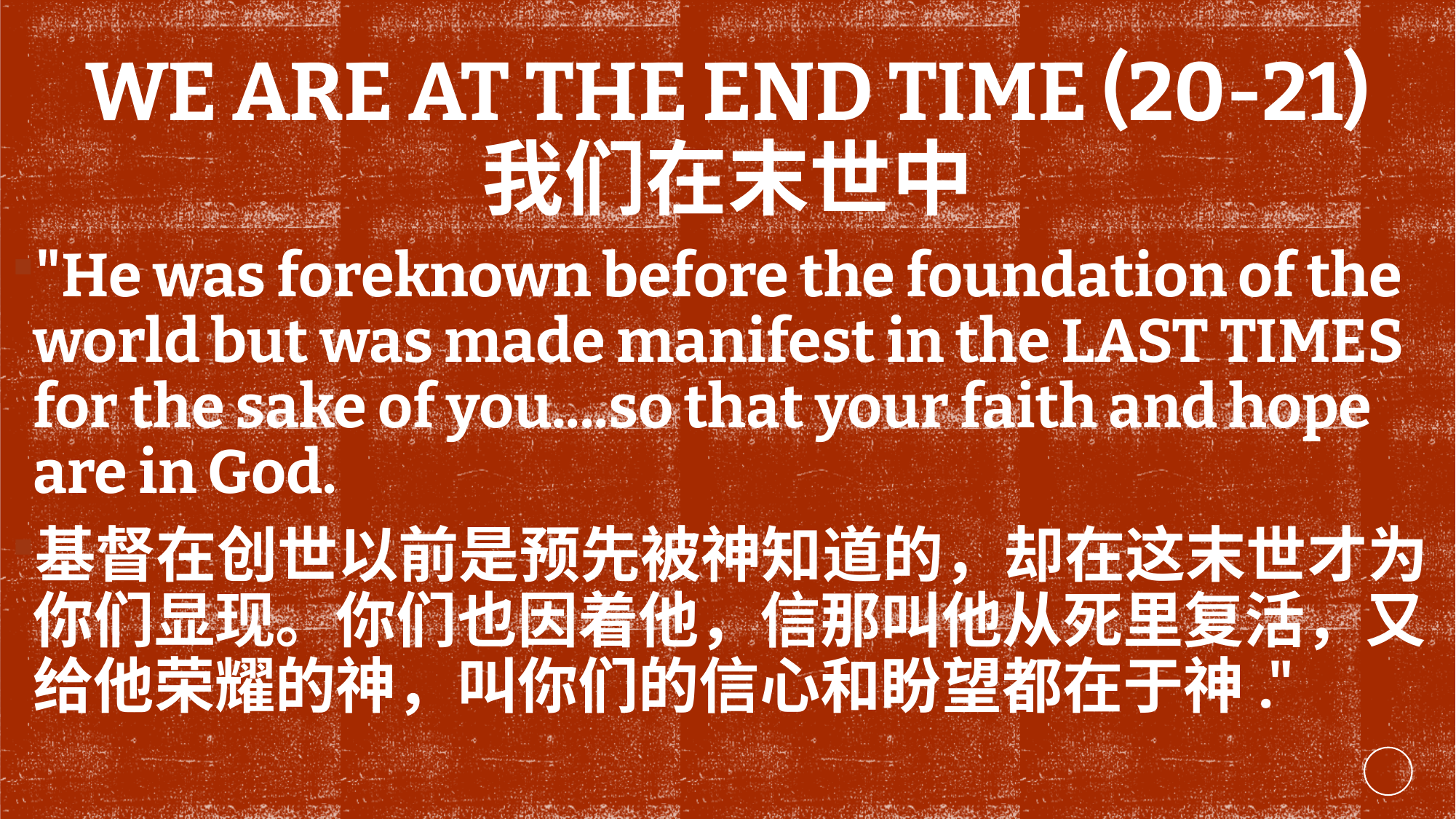

# We are at the end time (20-21) 我们在末世中
"He was foreknown before the foundation of the world but was made manifest in the LAST TIMES for the sake of you....so that your faith and hope are in God.
基督在创世以前是预先被神知道的，却在这末世才为你们显现。你们也因着他，信那叫他从死里复活，又给他荣耀的神，叫你们的信心和盼望都在于神."